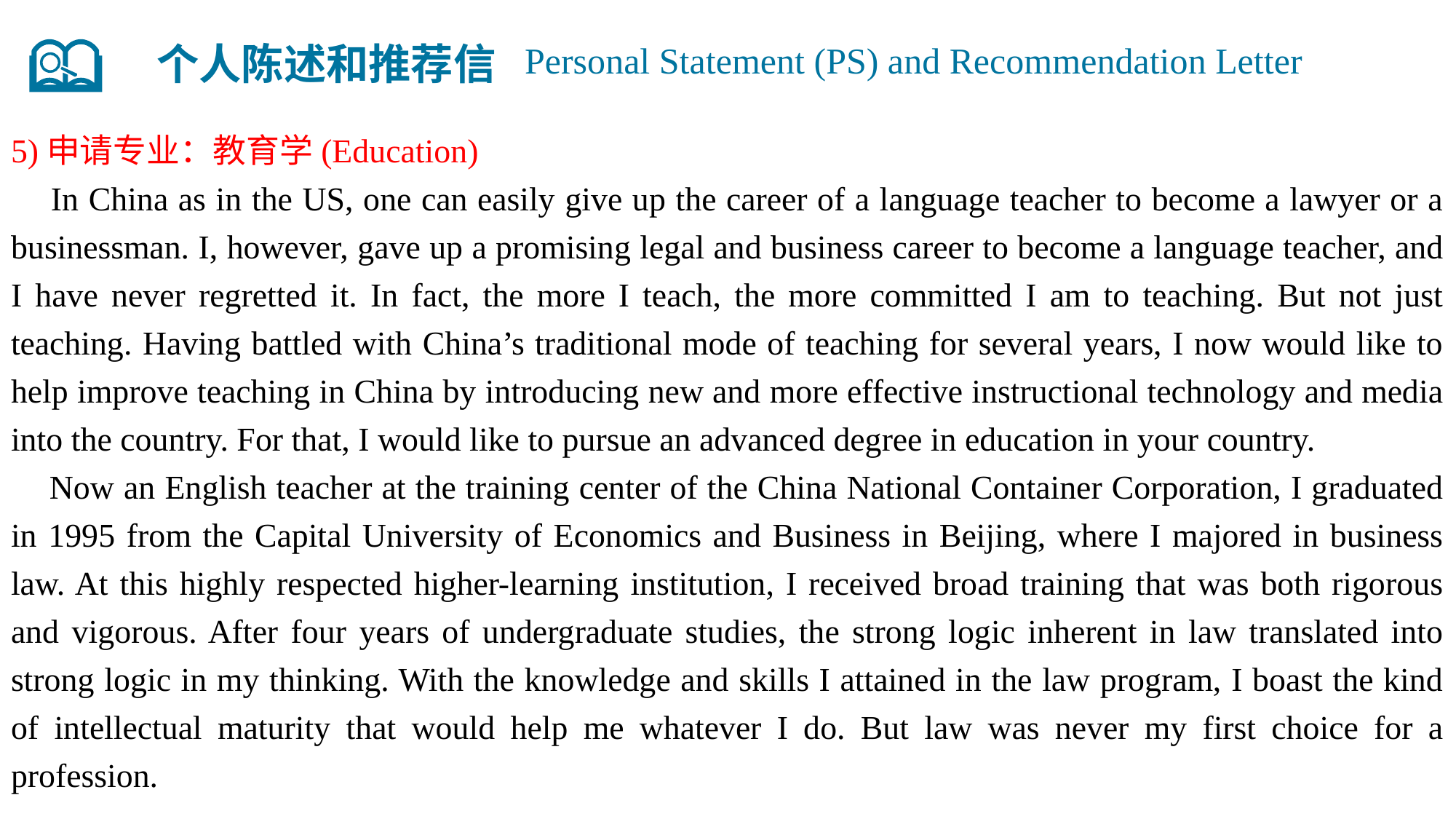

个人陈述和推荐信
Personal Statement (PS) and Recommendation Letter
5)申请专业：教育学(Education)
    In China as in the US, one can easily give up the career of a language teacher to become a lawyer or a businessman. I, however, gave up a promising legal and business career to become a language teacher, and I have never regretted it. In fact, the more I teach, the more committed I am to teaching. But not just teaching. Having battled with China’s traditional mode of teaching for several years, I now would like to help improve teaching in China by introducing new and more effective instructional technology and media into the country. For that, I would like to pursue an advanced degree in education in your country.
    Now an English teacher at the training center of the China National Container Corporation, I graduated in 1995 from the Capital University of Economics and Business in Beijing, where I majored in business law. At this highly respected higher-learning institution, I received broad training that was both rigorous and vigorous. After four years of undergraduate studies, the strong logic inherent in law translated into strong logic in my thinking. With the knowledge and skills I attained in the law program, I boast the kind of intellectual maturity that would help me whatever I do. But law was never my first choice for a profession.